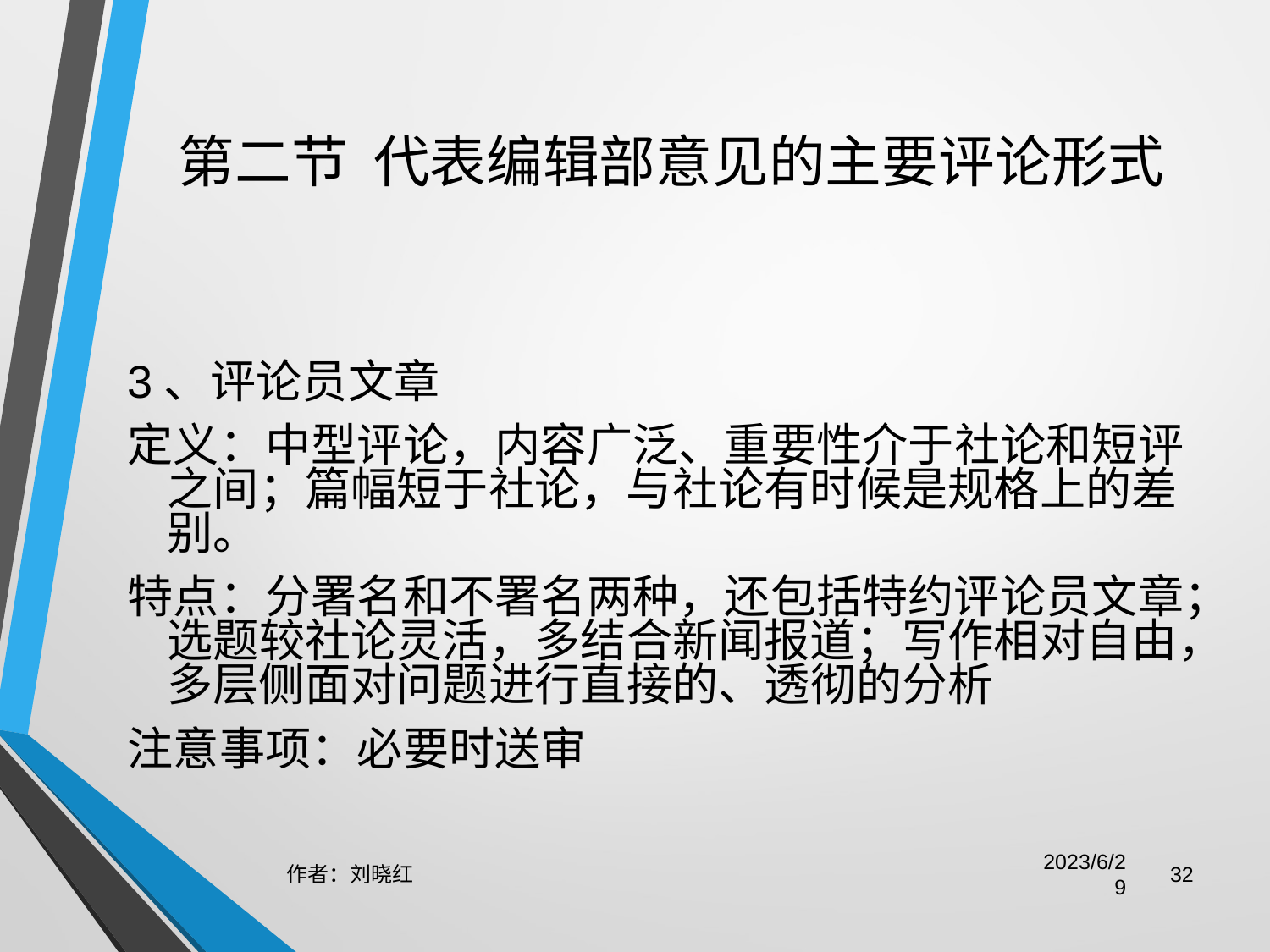

# 第二节  代表编辑部意见的主要评论形式
3、评论员文章
定义：中型评论，内容广泛、重要性介于社论和短评之间；篇幅短于社论，与社论有时候是规格上的差别。
特点：分署名和不署名两种，还包括特约评论员文章；选题较社论灵活，多结合新闻报道；写作相对自由，多层侧面对问题进行直接的、透彻的分析
注意事项：必要时送审

作者：刘晓红
2023/6/29
32